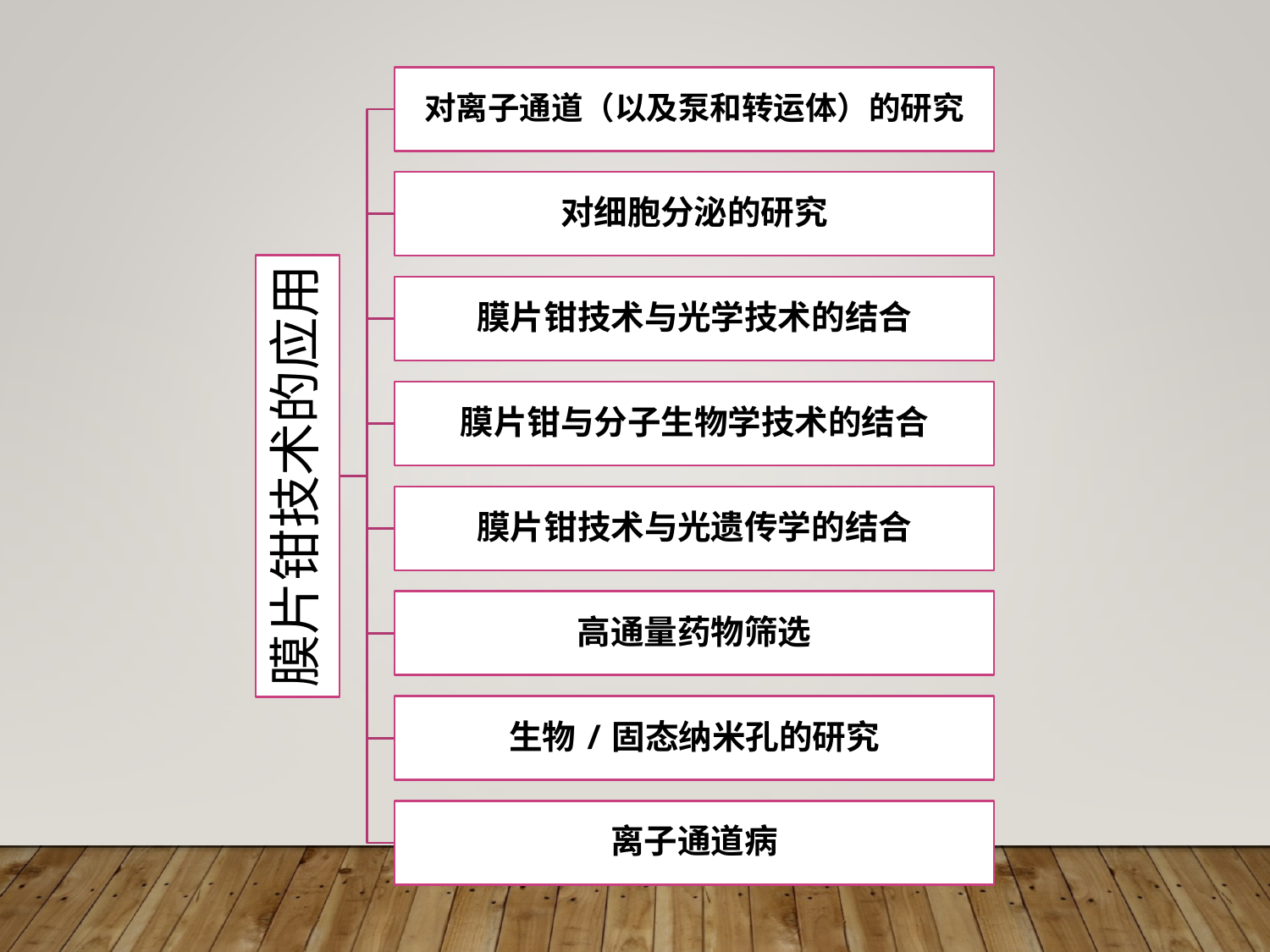

膜片钳技术的应用
对离子通道（以及泵和转运体）的研究
对细胞分泌的研究
膜片钳技术与光学技术的结合
膜片钳与分子生物学技术的结合
膜片钳技术与光遗传学的结合
高通量药物筛选
生物/固态纳米孔的研究
离子通道病